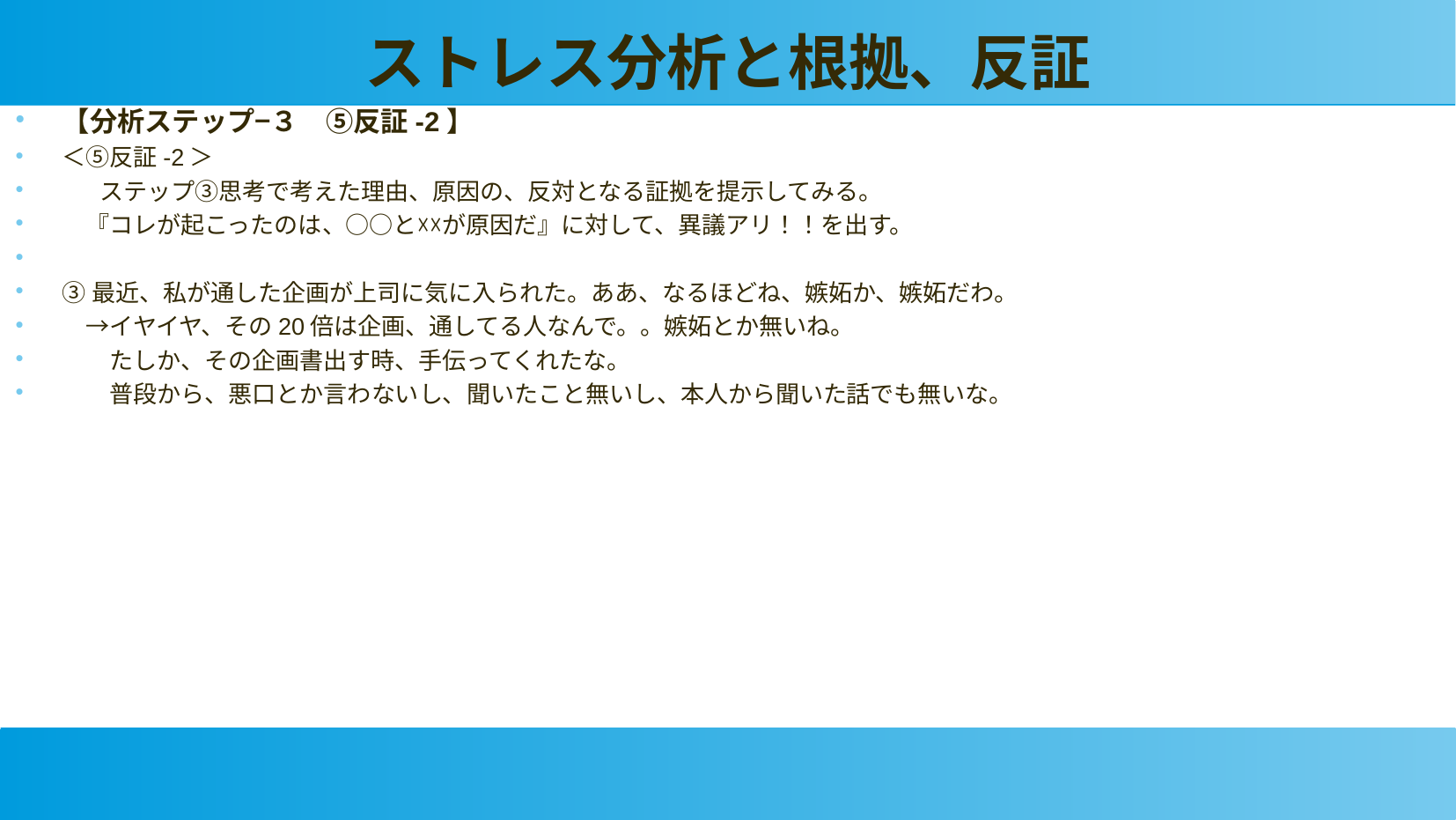

ストレス分析と根拠、反証
【分析ステップ−３　⑤反証-2】
＜⑤反証-2＞
      ステップ③思考で考えた理由、原因の、反対となる証拠を提示してみる。
　『コレが起こったのは、○○と☓☓が原因だ』に対して、異議アリ！！を出す。

③最近、私が通した企画が上司に気に入られた。ああ、なるほどね、嫉妬か、嫉妬だわ。
　→イヤイヤ、その20倍は企画、通してる人なんで。。嫉妬とか無いね。
　　たしか、その企画書出す時、手伝ってくれたな。
　　普段から、悪口とか言わないし、聞いたこと無いし、本人から聞いた話でも無いな。